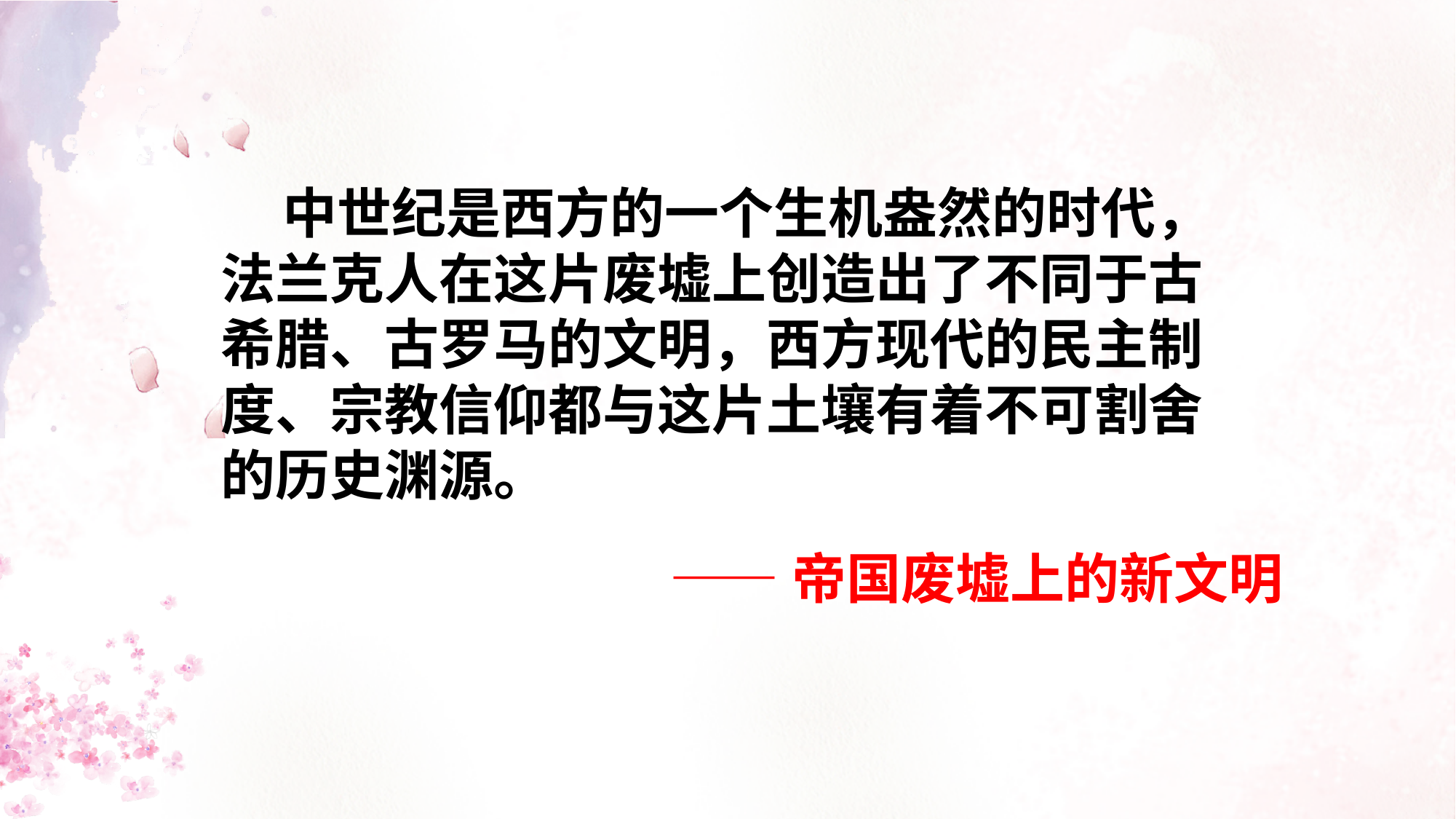

中世纪是西方的一个生机盎然的时代，法兰克人在这片废墟上创造出了不同于古希腊、古罗马的文明，西方现代的民主制度、宗教信仰都与这片土壤有着不可割舍的历史渊源。
——帝国废墟上的新文明